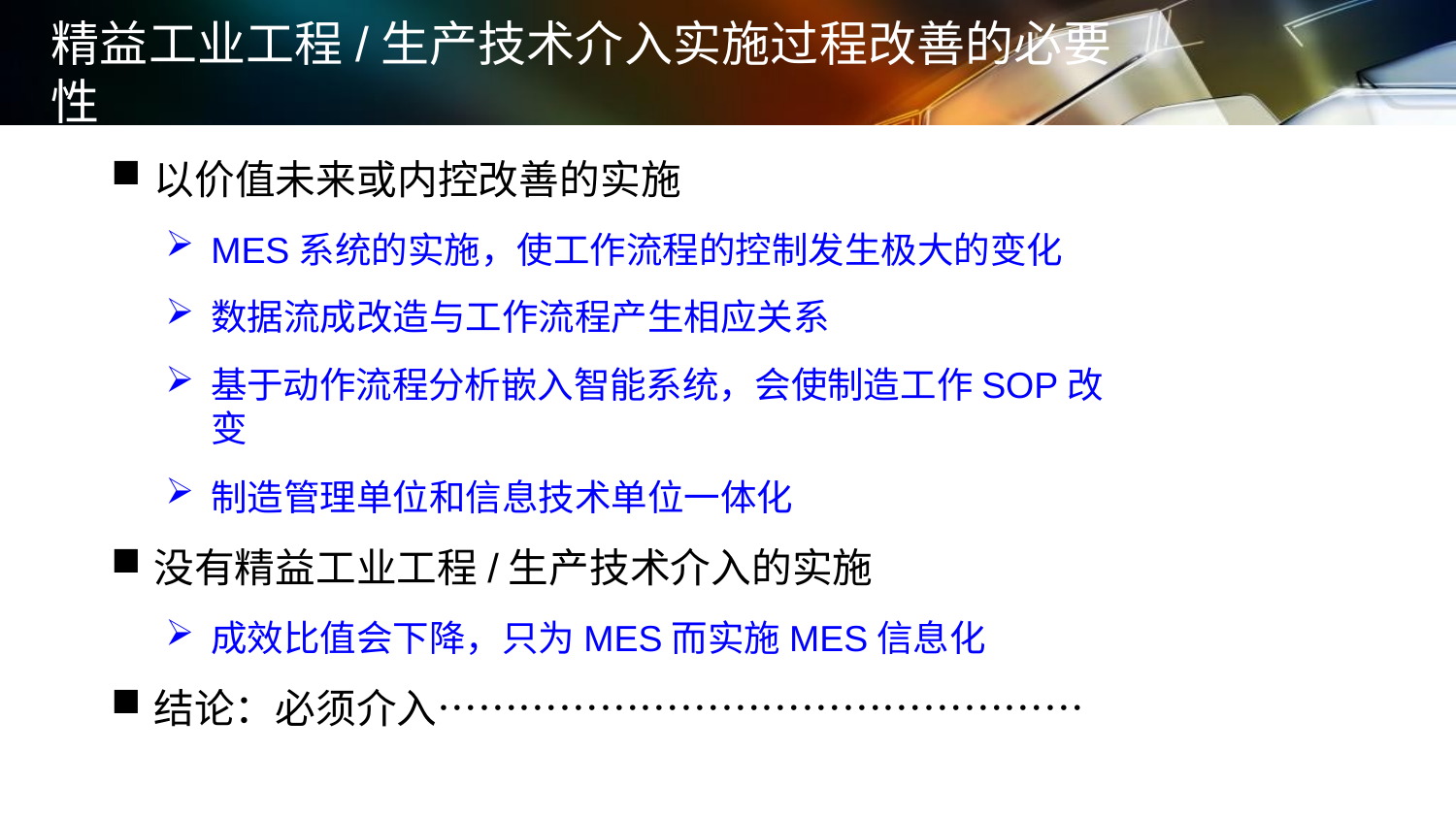

# 精益工业工程/生产技术介入实施过程改善的必要性
以价值未来或内控改善的实施
MES系统的实施，使工作流程的控制发生极大的变化
数据流成改造与工作流程产生相应关系
基于动作流程分析嵌入智能系统，会使制造工作SOP改变
制造管理单位和信息技术单位一体化
没有精益工业工程/生产技术介入的实施
成效比值会下降，只为MES而实施MES信息化
结论：必须介入…………………………………………